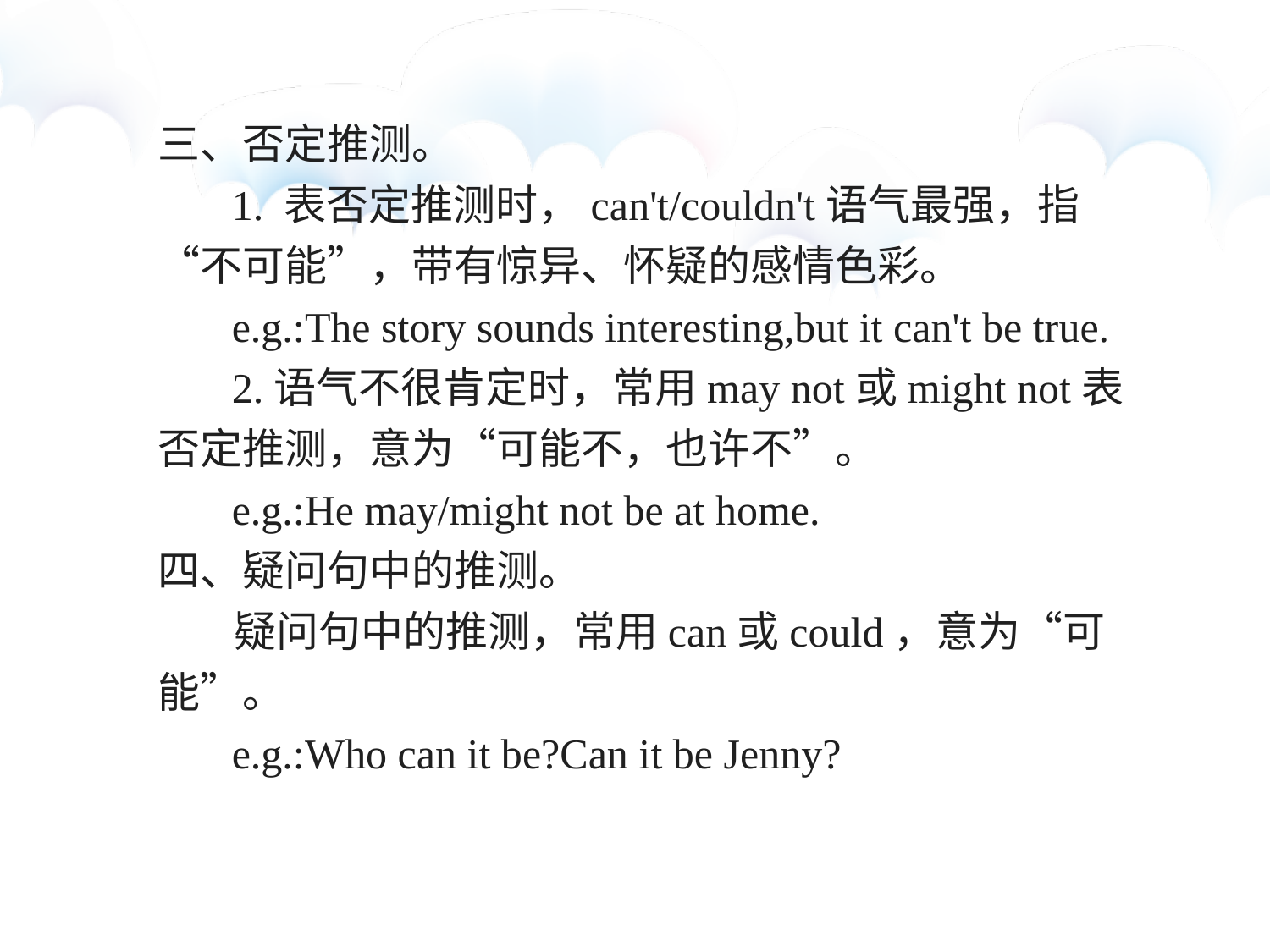

三、否定推测。
       1. 表否定推测时，can't/couldn't语气最强，指“不可能”，带有惊异、怀疑的感情色彩。
       e.g.:The story sounds interesting,but it can't be true.
       2.语气不很肯定时，常用may not或might not表否定推测，意为“可能不，也许不”。
       e.g.:He may/might not be at home.
四、疑问句中的推测。
       疑问句中的推测，常用can或could，意为“可能”。
       e.g.:Who can it be?Can it be Jenny?